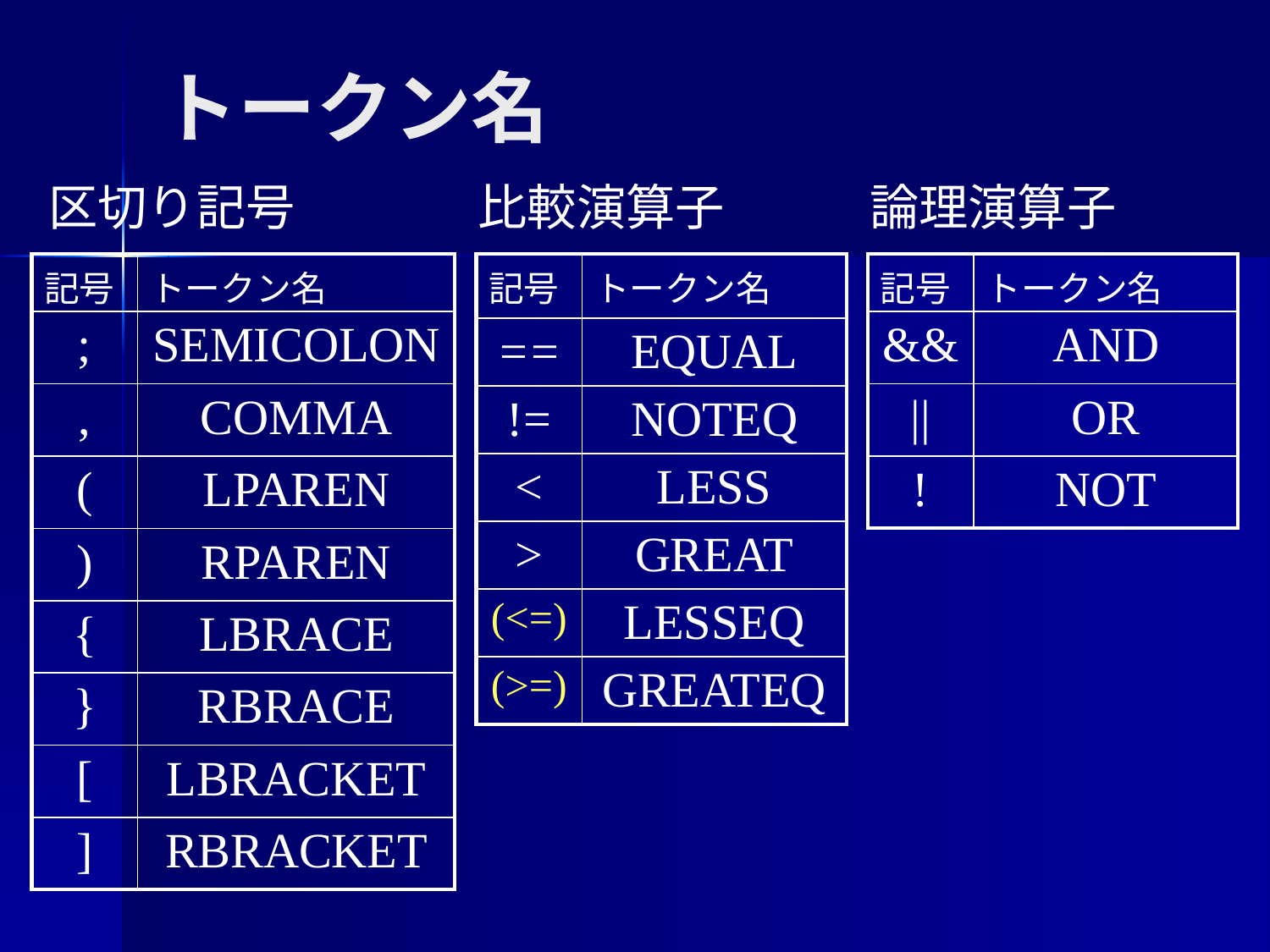

# トークン名
区切り記号
比較演算子
論理演算子
| 記号 | トークン名 |
| --- | --- |
| ; | SEMICOLON |
| , | COMMA |
| ( | LPAREN |
| ) | RPAREN |
| { | LBRACE |
| } | RBRACE |
| [ | LBRACKET |
| ] | RBRACKET |
| 記号 | トークン名 |
| --- | --- |
| = = | EQUAL |
| != | NOTEQ |
| < | LESS |
| > | GREAT |
| (<=) | LESSEQ |
| (>=) | GREATEQ |
| 記号 | トークン名 |
| --- | --- |
| && | AND |
| || | OR |
| ! | NOT |